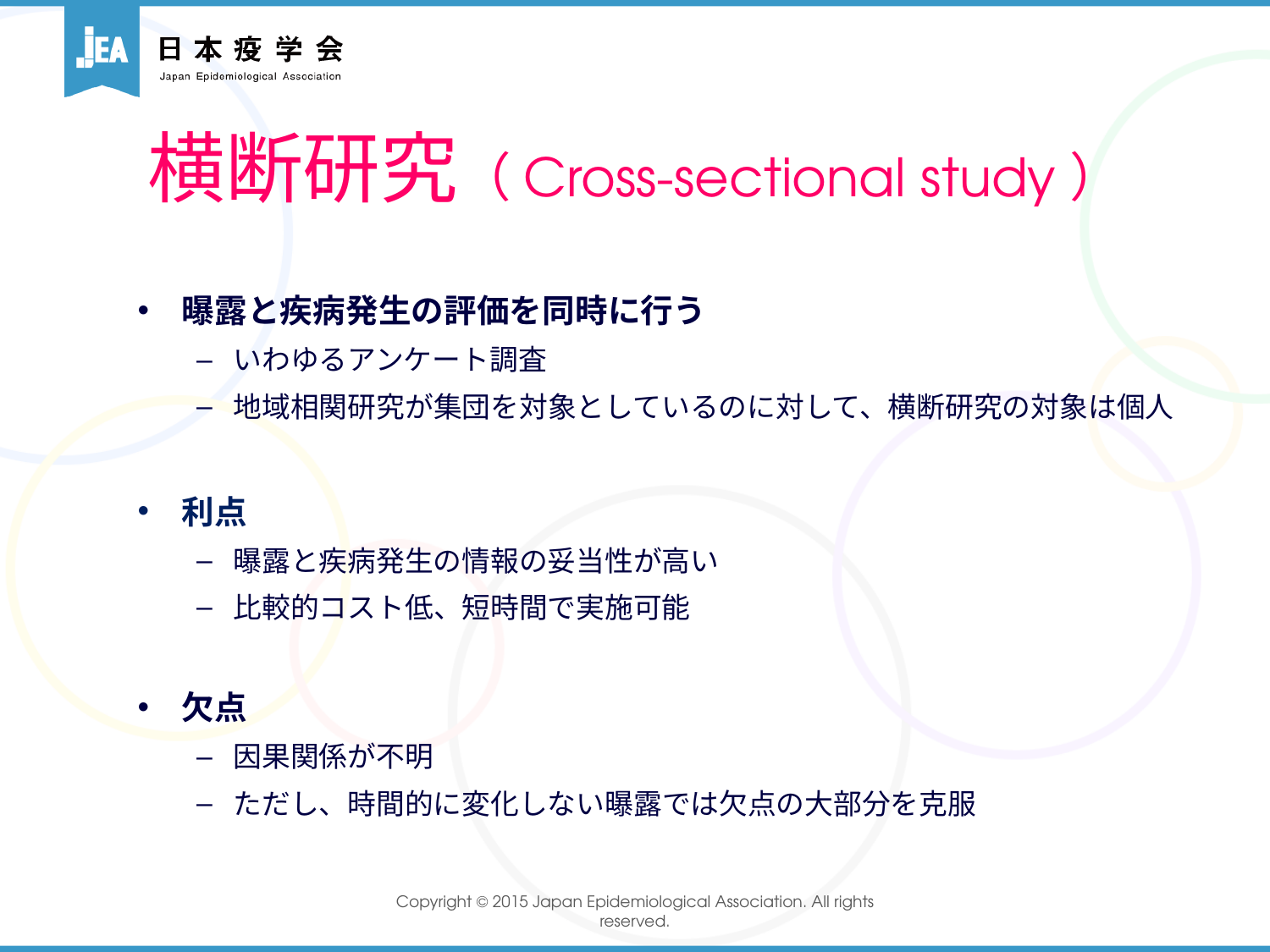

# 横断研究（Cross-sectional study）
曝露と疾病発生の評価を同時に行う
いわゆるアンケート調査
地域相関研究が集団を対象としているのに対して、横断研究の対象は個人

利点
曝露と疾病発生の情報の妥当性が高い
比較的コスト低、短時間で実施可能

欠点
因果関係が不明
ただし、時間的に変化しない曝露では欠点の大部分を克服